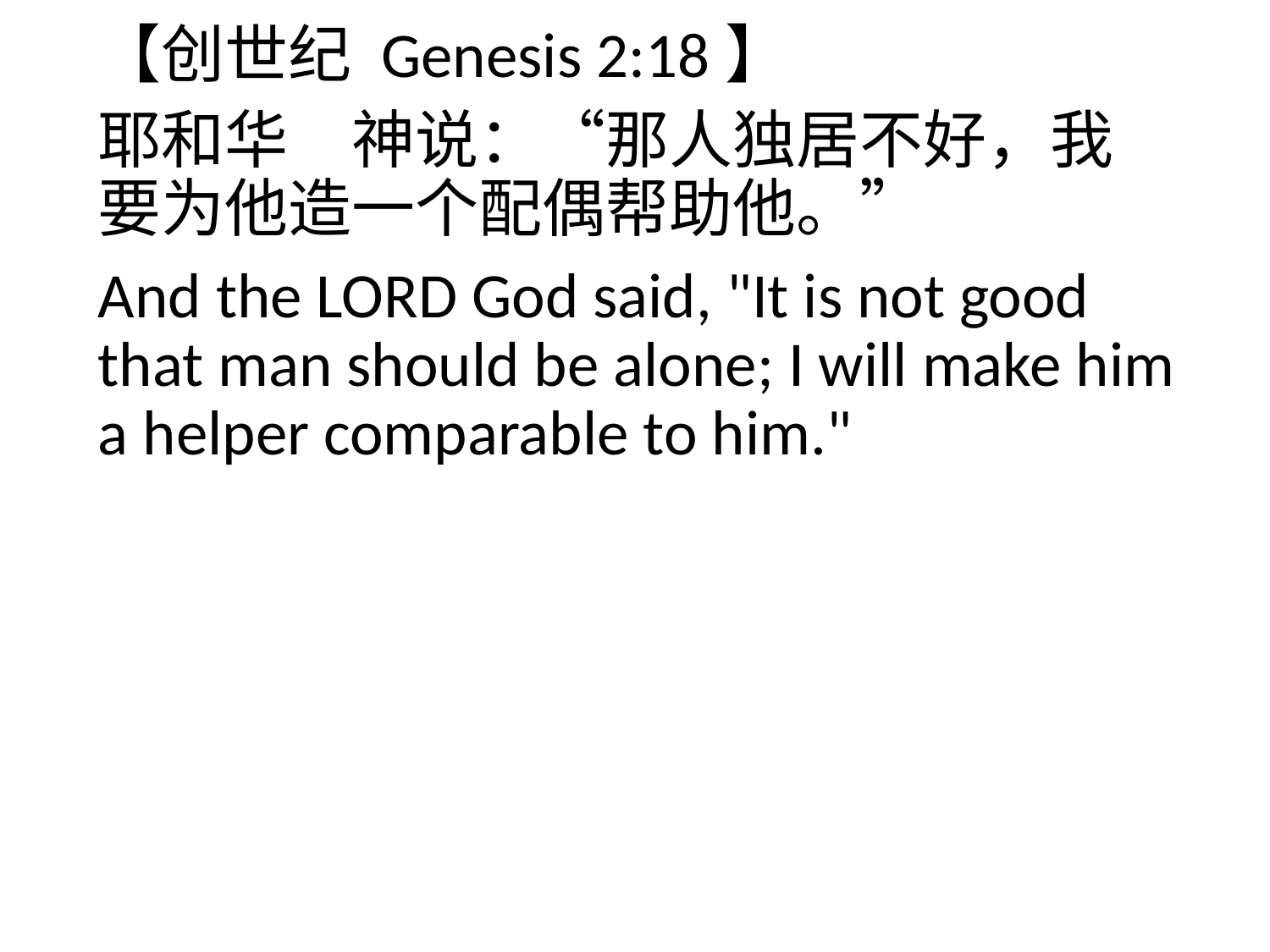

【创世纪 Genesis 2:18】
耶和华　神说：“那人独居不好，我要为他造一个配偶帮助他。”
And the LORD God said, "It is not good that man should be alone; I will make him a helper comparable to him."